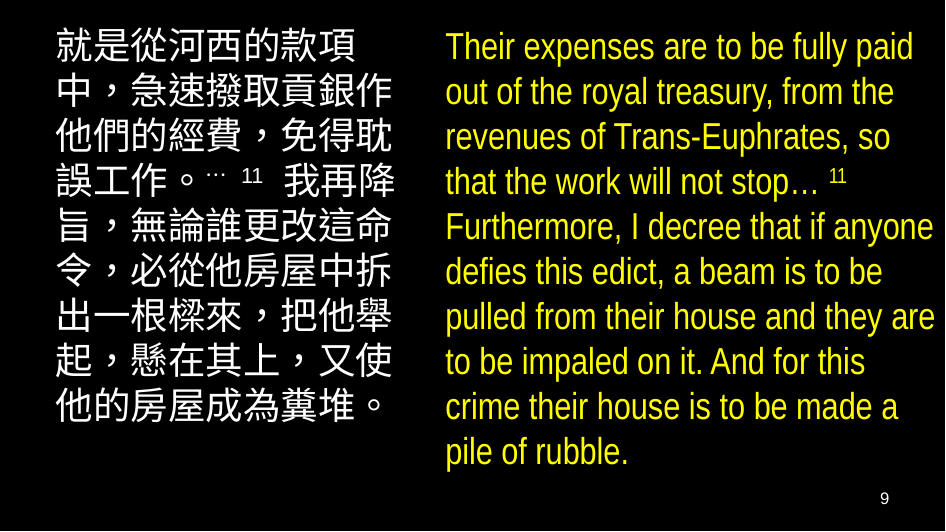

就是從河西的款項中，急速撥取貢銀作他們的經費，免得耽誤工作。… 11 我再降旨，無論誰更改這命令，必從他房屋中拆出一根樑來，把他舉起，懸在其上，又使他的房屋成為糞堆。
Their expenses are to be fully paid out of the royal treasury, from the revenues of Trans-Euphrates, so that the work will not stop… 11 Furthermore, I decree that if anyone defies this edict, a beam is to be pulled from their house and they are to be impaled on it. And for this crime their house is to be made a pile of rubble.
9